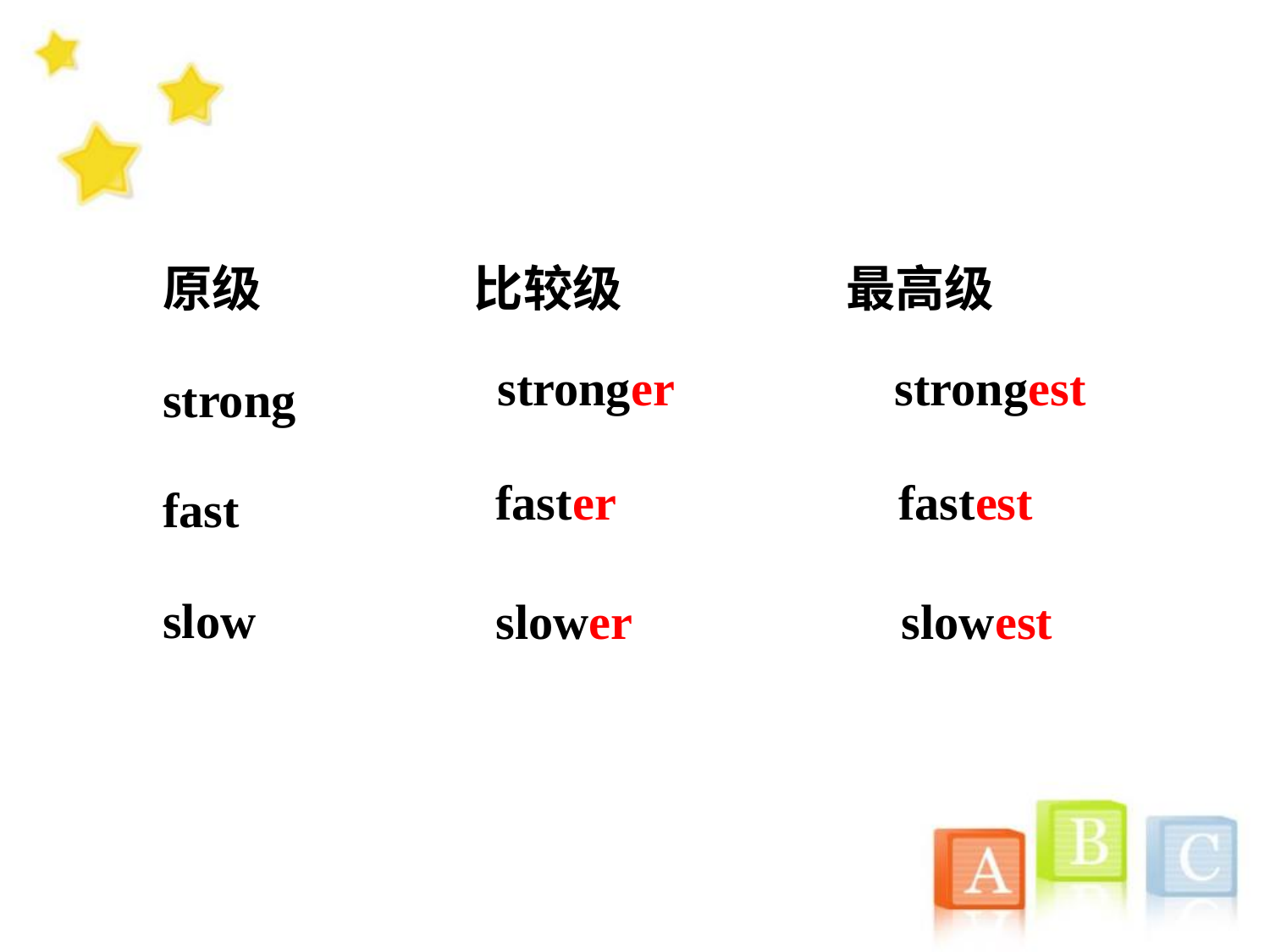

原级                   比较级                    最高级
strong
fast
slow
stronger                  strongest
faster                       fastest
slower                      slowest